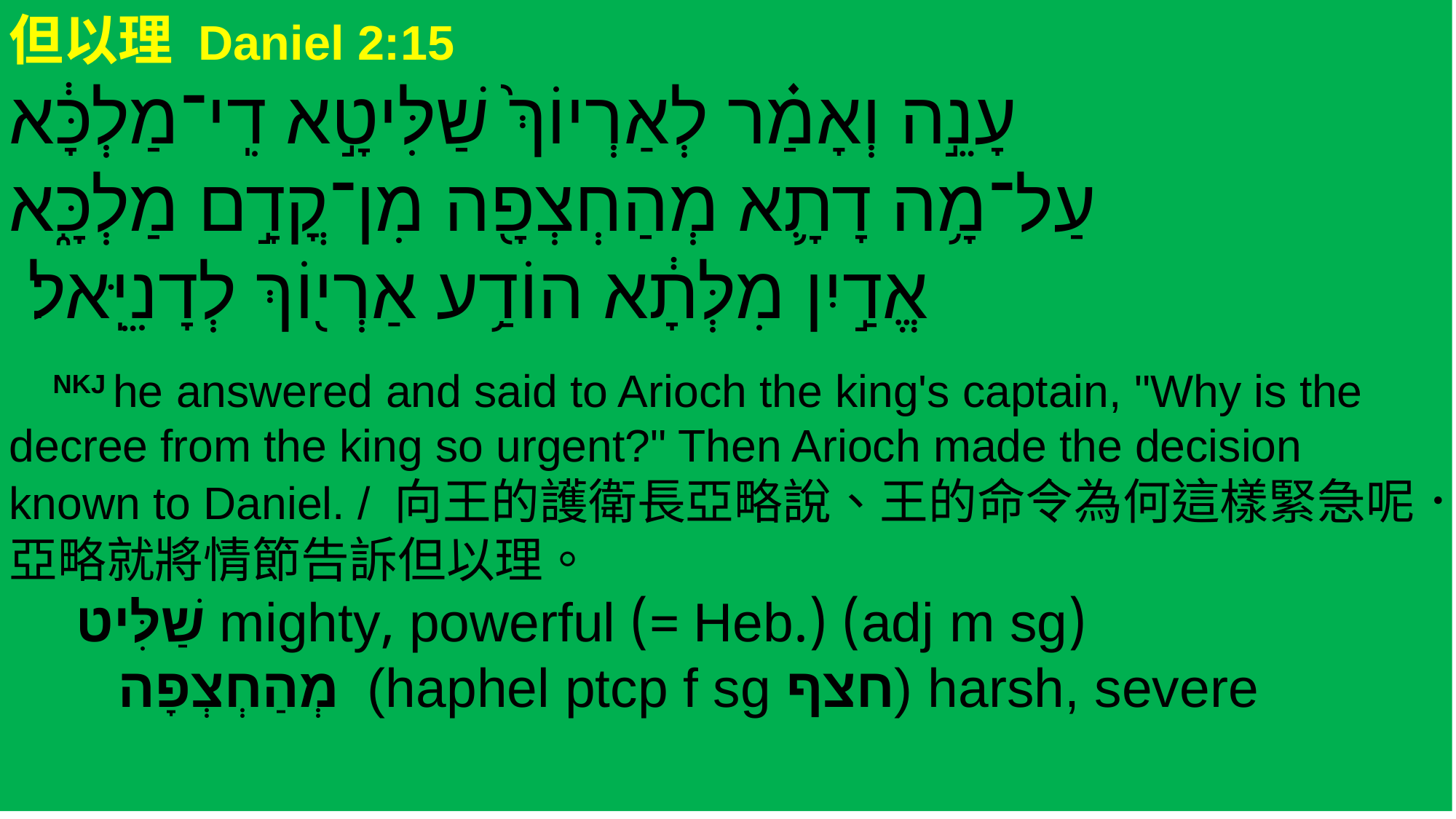

但以理 Daniel 2:15
  ‎‎ ‎עָנֵ֣ה וְאָמַ֗ר לְאַרְיוֹךְ֙ שַׁלִּיטָ֣א דִֽי־מַלְכָּ֔א
 עַל־מָ֥ה דָתָ֛א מְהַחְצְפָ֖ה מִן־קֳדָ֣ם מַלְכָּ֑א
 אֱדַ֣יִן מִלְּתָ֔א הוֹדַ֥ע אַרְי֖וֹךְ לְדָנִיֵּֽאל׃

      NKJ he answered and said to Arioch the king's captain, "Why is the decree from the king so urgent?" Then Arioch made the decision known to Daniel. / 向王的護衛長亞略說、王的命令為何這樣緊急呢．亞略就將情節告訴但以理。
 (adj m sg) mighty, powerful (= Heb.) שַׁלִּיט
	מְהַחְצְפָה  (haphel ptcp f sg חצף) harsh, severe